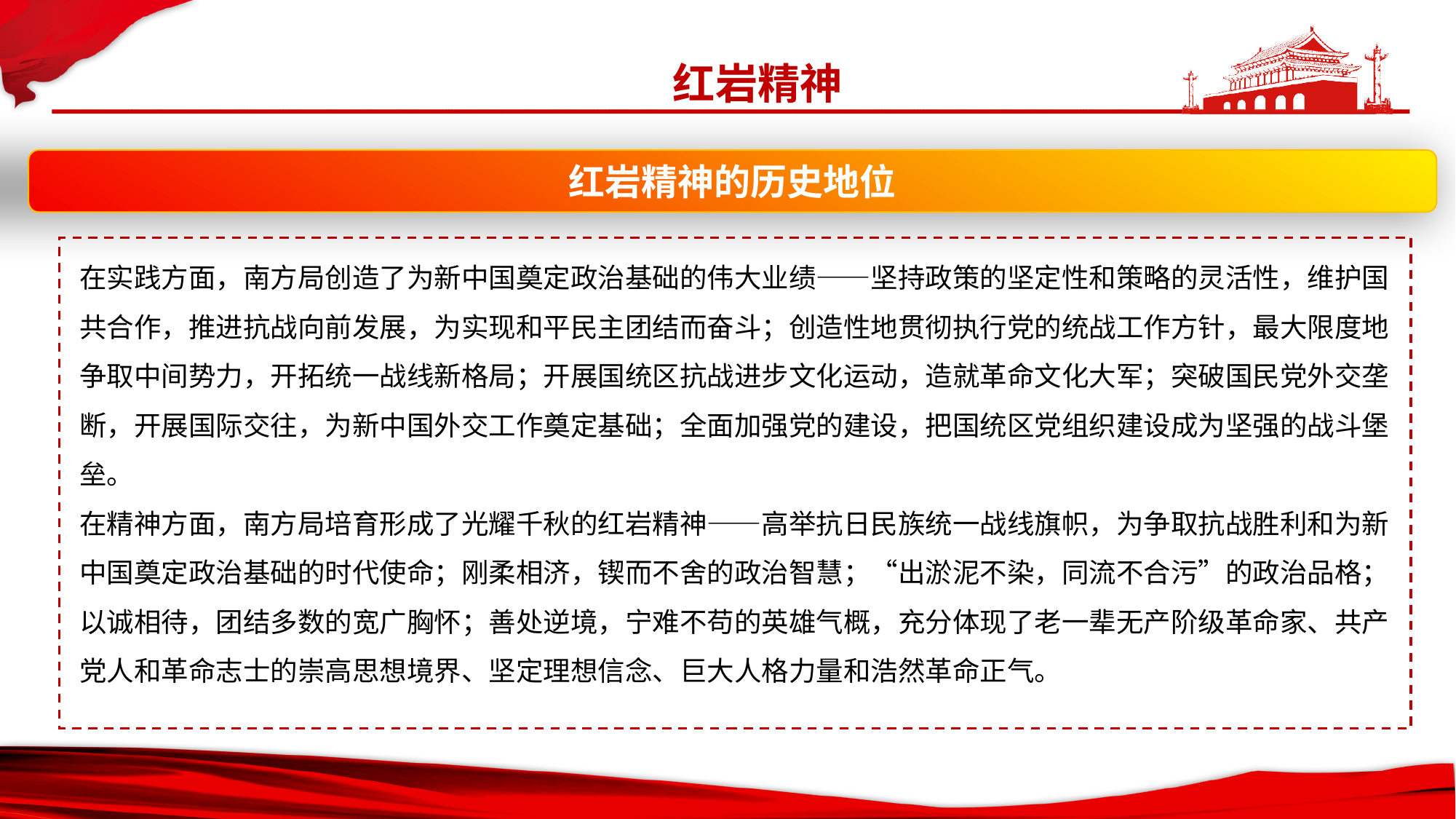

红岩精神
红岩精神的历史地位

在实践方面，南方局创造了为新中国奠定政治基础的伟大业绩——坚持政策的坚定性和策略的灵活性，维护国共合作，推进抗战向前发展，为实现和平民主团结而奋斗；创造性地贯彻执行党的统战工作方针，最大限度地争取中间势力，开拓统一战线新格局；开展国统区抗战进步文化运动，造就革命文化大军；突破国民党外交垄断，开展国际交往，为新中国外交工作奠定基础；全面加强党的建设，把国统区党组织建设成为坚强的战斗堡垒。
在精神方面，南方局培育形成了光耀千秋的红岩精神——高举抗日民族统一战线旗帜，为争取抗战胜利和为新中国奠定政治基础的时代使命；刚柔相济，锲而不舍的政治智慧；“出淤泥不染，同流不合污”的政治品格；以诚相待，团结多数的宽广胸怀；善处逆境，宁难不苟的英雄气概，充分体现了老一辈无产阶级革命家、共产党人和革命志士的崇高思想境界、坚定理想信念、巨大人格力量和浩然革命正气。